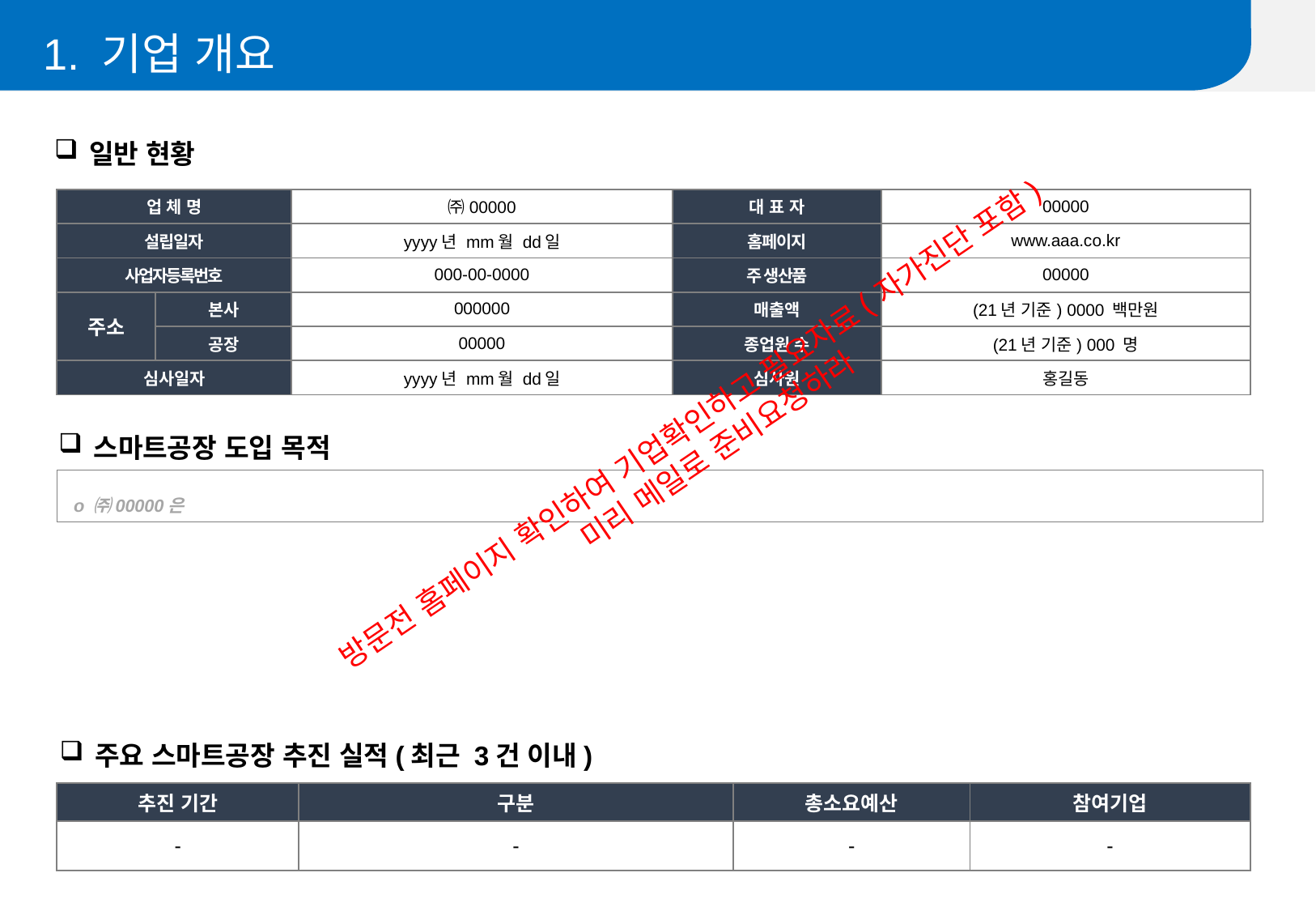

1. 기업 개요
일반 현황
| 업 체 명 |  | ㈜00000 | 대 표 자 | 00000 |
| --- | --- | --- | --- | --- |
| 설립일자 |  | yyyy년 mm월 dd일 | 홈페이지 | www.aaa.co.kr |
| 사업자등록번호 |  | 000-00-0000 | 주 생산품 | 00000 |
| 주소 | 본사 | 000000 | 매출액 | (21년 기준) 0000 백만원 |
|  | 공장 | 00000 | 종업원 수 | (21년 기준) 000 명 |
| 심사일자 |  | yyyy년 mm월 dd일 | 심사원 | 홍길동 |
방문전 홈페이지 확인하여 기업확인하고 필요자료(자가진단 포함)
 미리 메일로 준비요청하라
스마트공장 도입 목적

 o ㈜00000은
주요 스마트공장 추진 실적(최근 3건 이내)
| 추진 기간 | 구분 | 총소요예산 | 참여기업 |
| --- | --- | --- | --- |
| - | - | - | - |